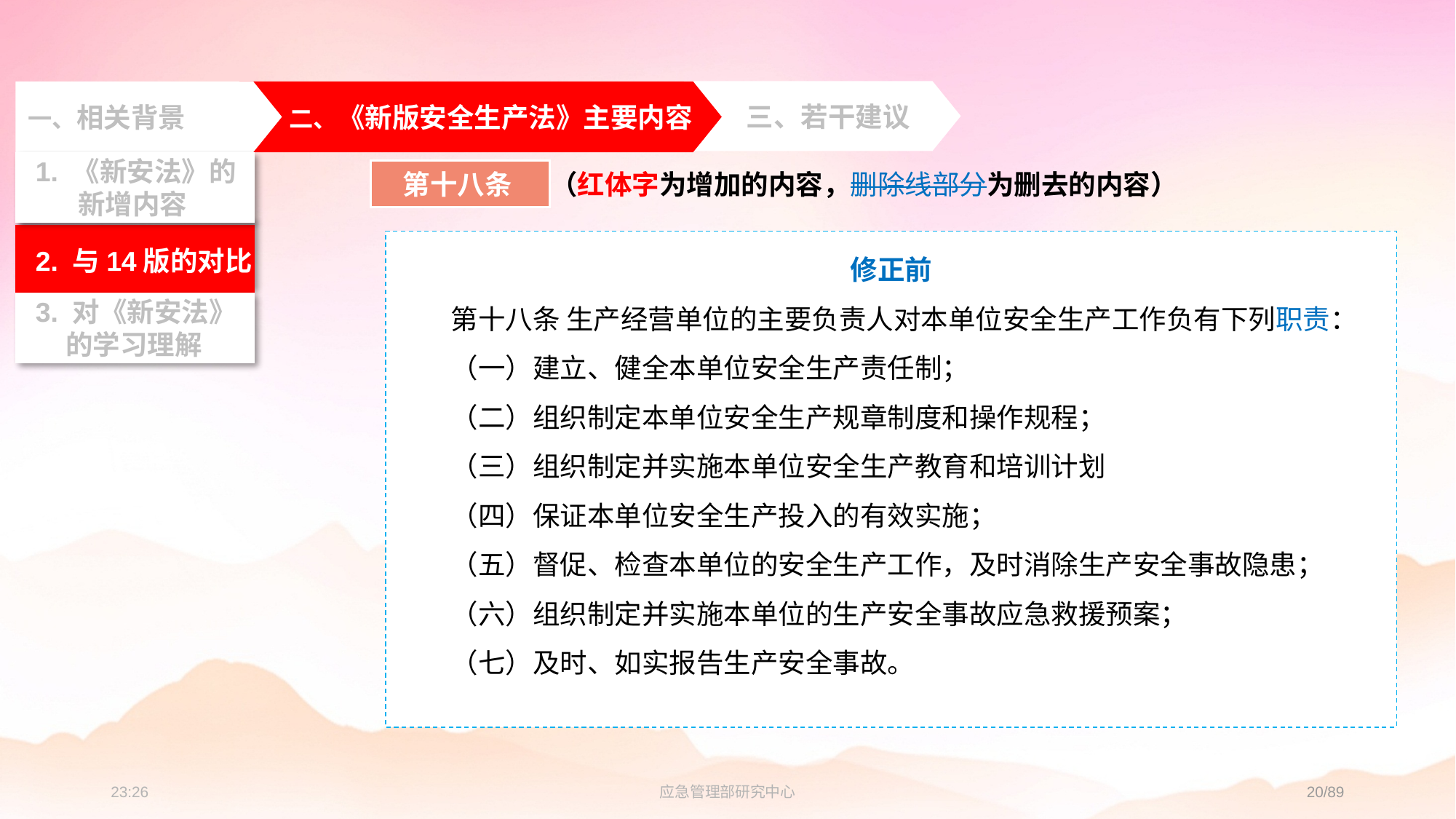

三、若干建议
一、相关背景
     二、《新版安全生产法》主要内容
 2. 与14版的对比
 3. 对《新安法》
     的学习理解
 1. 《新安法》的
       新增内容
第十八条
（红体字为增加的内容，删除线部分为删去的内容）
修正前
第十八条 生产经营单位的主要负责人对本单位安全生产工作负有下列职责：
（一）建立、健全本单位安全生产责任制；
（二）组织制定本单位安全生产规章制度和操作规程；
（三）组织制定并实施本单位安全生产教育和培训计划
（四）保证本单位安全生产投入的有效实施；
（五）督促、检查本单位的安全生产工作，及时消除生产安全事故隐患；
（六）组织制定并实施本单位的生产安全事故应急救援预案；
（七）及时、如实报告生产安全事故。
23:26
应急管理部研究中心
20/89